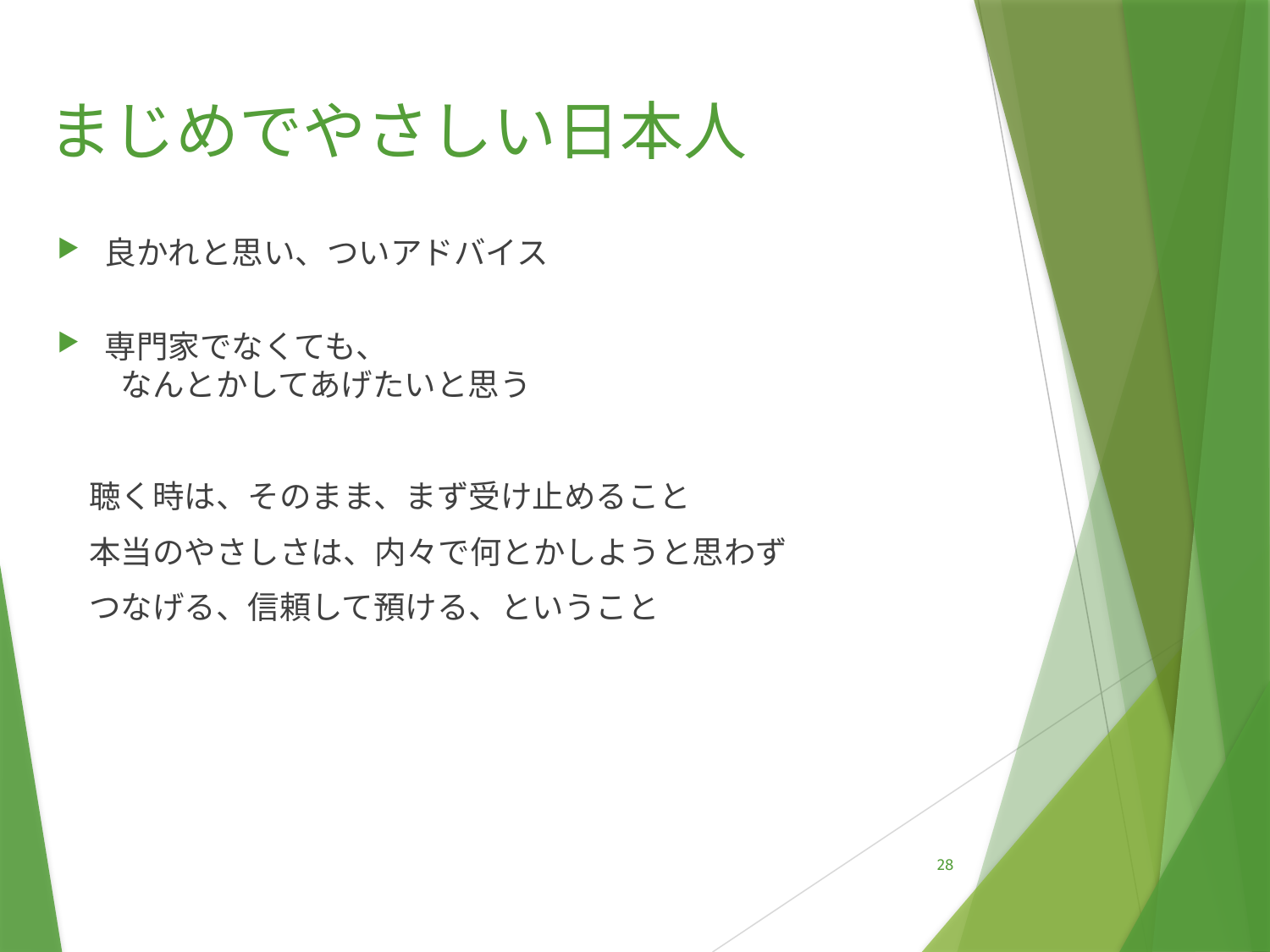

# まじめでやさしい日本人
良かれと思い、ついアドバイス

専門家でなくても、
　　なんとかしてあげたいと思う

　聴く時は、そのまま、まず受け止めること
　本当のやさしさは、内々で何とかしようと思わず
　つなげる、信頼して預ける、ということ
28